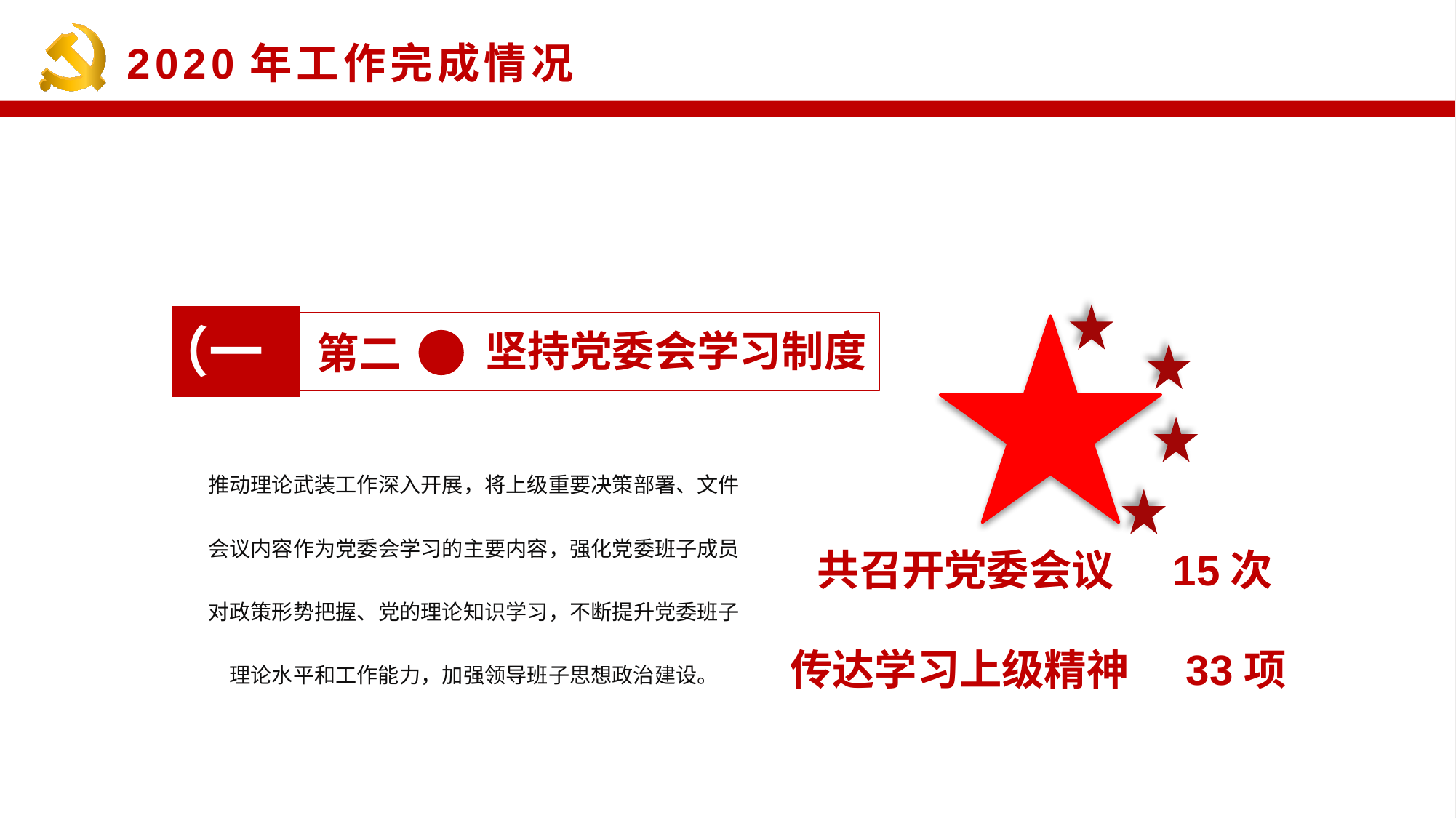

（一）

第二

坚持党委会学习制度
推动理论武装工作深入开展，将上级重要决策部署、文件会议内容作为党委会学习的主要内容，强化党委班子成员对政策形势把握、党的理论知识学习，不断提升党委班子理论水平和工作能力，加强领导班子思想政治建设。
15次
共召开党委会议
33项
传达学习上级精神